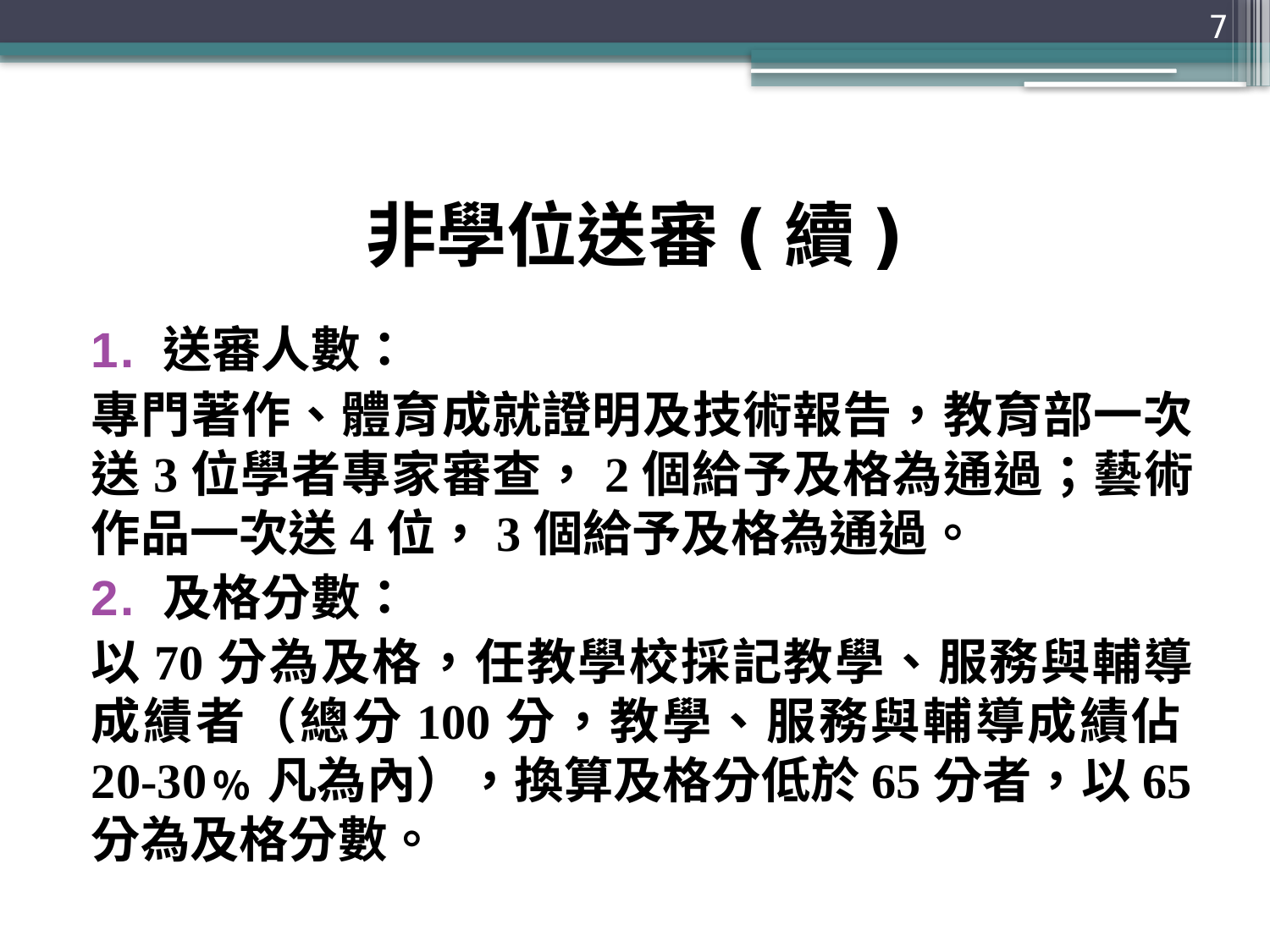

7
# 非學位送審(續)
送審人數：
專門著作、體育成就證明及技術報告，教育部一次送3位學者專家審查，2個給予及格為通過；藝術作品一次送4位，3個給予及格為通過。
及格分數：
以70分為及格，任教學校採記教學、服務與輔導成績者（總分100分，教學、服務與輔導成績佔20-30﹪凡為內），換算及格分低於65分者，以65分為及格分數。